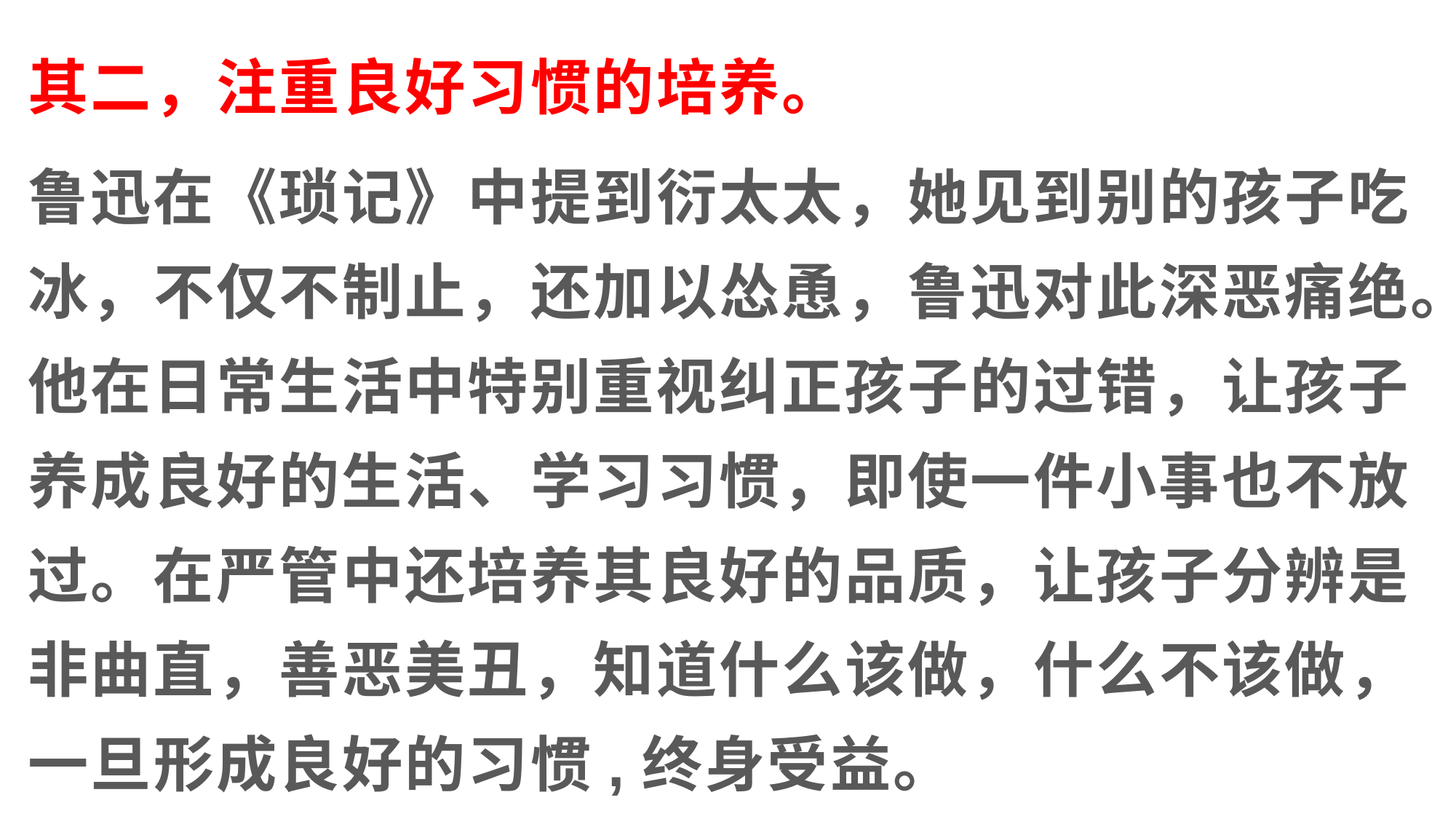

其二，注重良好习惯的培养。
鲁迅在《琐记》中提到衍太太，她见到别的孩子吃冰，不仅不制止，还加以怂恿，鲁迅对此深恶痛绝。他在日常生活中特别重视纠正孩子的过错，让孩子养成良好的生活、学习习惯，即使一件小事也不放过。在严管中还培养其良好的品质，让孩子分辨是非曲直，善恶美丑，知道什么该做，什么不该做，一旦形成良好的习惯,终身受益。